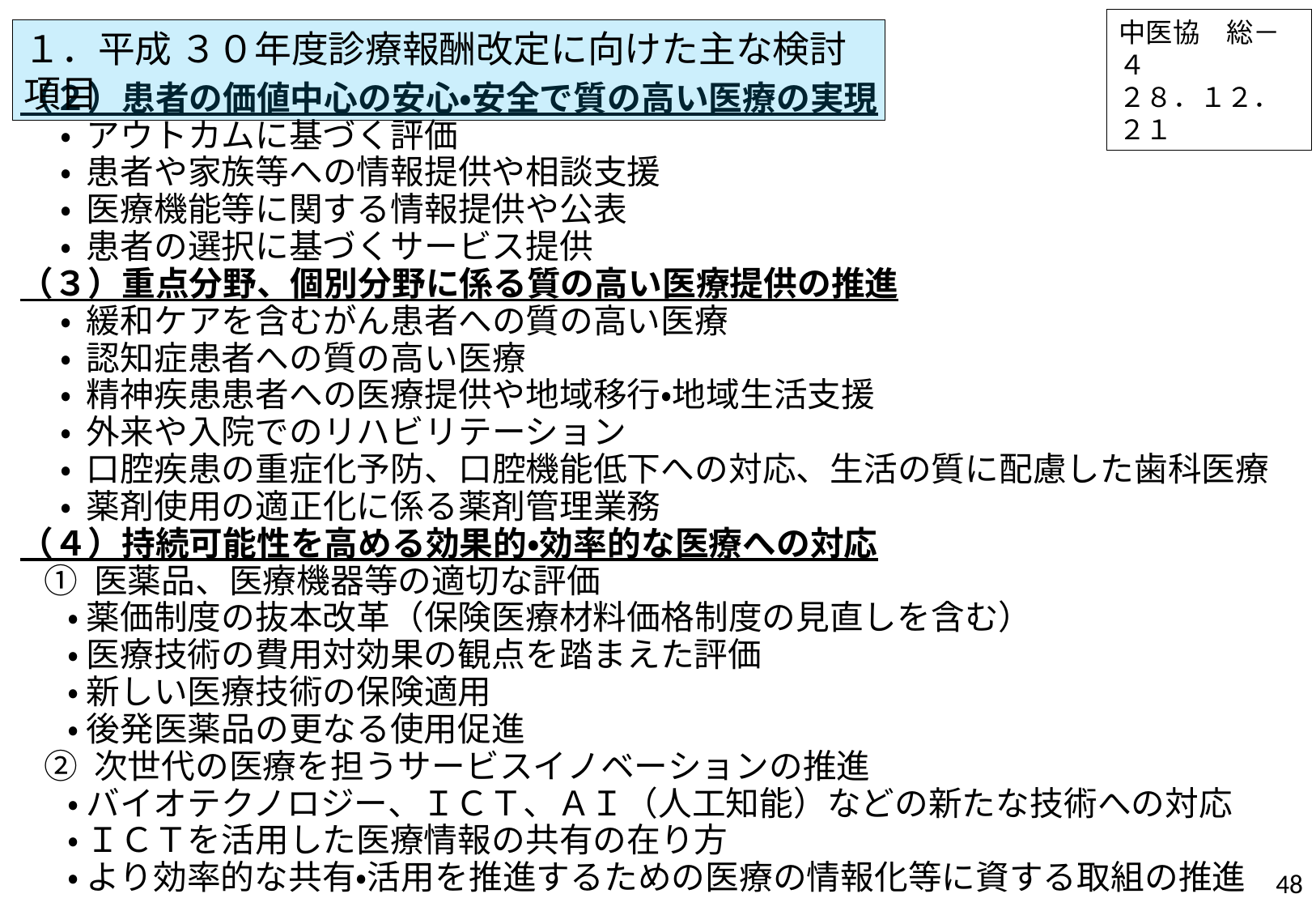

中医協　総－４
２８．１２．２１
１．平成 ３０年度診療報酬改定に向けた主な検討項目
（２）患者の価値中心の安心・安全で質の高い医療の実現
 ・  アウトカムに基づく評価
 ・  患者や家族等への情報提供や相談支援
 ・  医療機能等に関する情報提供や公表
 ・  患者の選択に基づくサービス提供
（３）重点分野、個別分野に係る質の高い医療提供の推進
 ・  緩和ケアを含むがん患者への質の高い医療
 ・  認知症患者への質の高い医療
 ・  精神疾患患者への医療提供や地域移行・地域生活支援
 ・  外来や入院でのリハビリテーション
 ・  口腔疾患の重症化予防、口腔機能低下への対応、生活の質に配慮した歯科医療
 ・  薬剤使用の適正化に係る薬剤管理業務
（４）持続可能性を高める効果的・効率的な医療への対応
① 医薬品、医療機器等の適切な評価
・ 薬価制度の抜本改革（保険医療材料価格制度の見直しを含む）
・ 医療技術の費用対効果の観点を踏まえた評価
・ 新しい医療技術の保険適用
・ 後発医薬品の更なる使用促進
② 次世代の医療を担うサービスイノベーションの推進
・ バイオテクノロジー、ＩＣＴ、ＡＩ（人工知能）などの新たな技術への対応
・ ＩＣＴを活用した医療情報の共有の在り方
・ より効率的な共有・活用を推進するための医療の情報化等に資する取組の推進
48